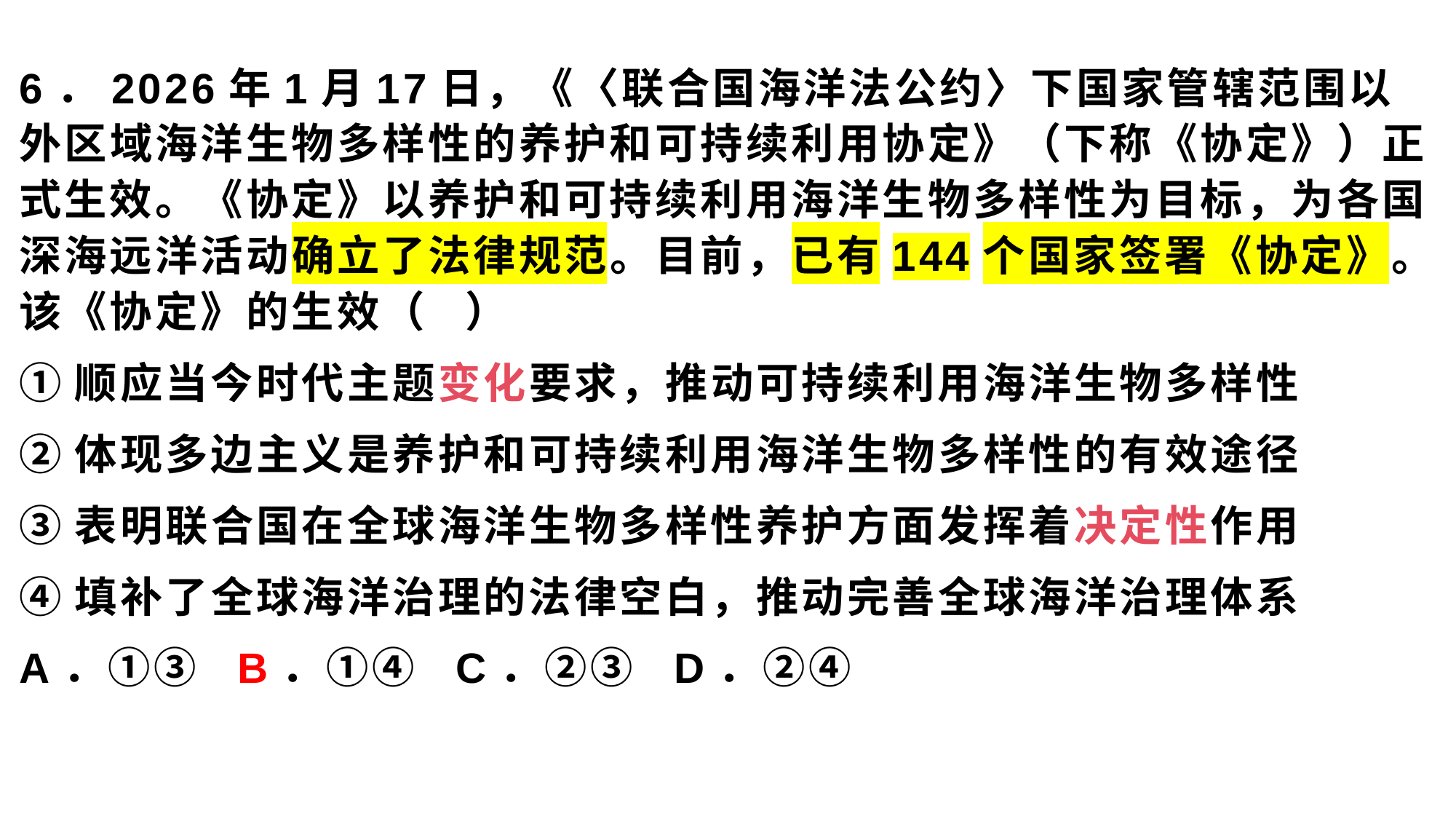

6．2026年1月17日，《〈联合国海洋法公约〉下国家管辖范围以外区域海洋生物多样性的养护和可持续利用协定》（下称《协定》）正式生效。《协定》以养护和可持续利用海洋生物多样性为目标，为各国深海远洋活动确立了法律规范。目前，已有144个国家签署《协定》。该《协定》的生效（   ）
①顺应当今时代主题变化要求，推动可持续利用海洋生物多样性
②体现多边主义是养护和可持续利用海洋生物多样性的有效途径
③表明联合国在全球海洋生物多样性养护方面发挥着决定性作用
④填补了全球海洋治理的法律空白，推动完善全球海洋治理体系
A．①③	B．①④	C．②③	D．②④